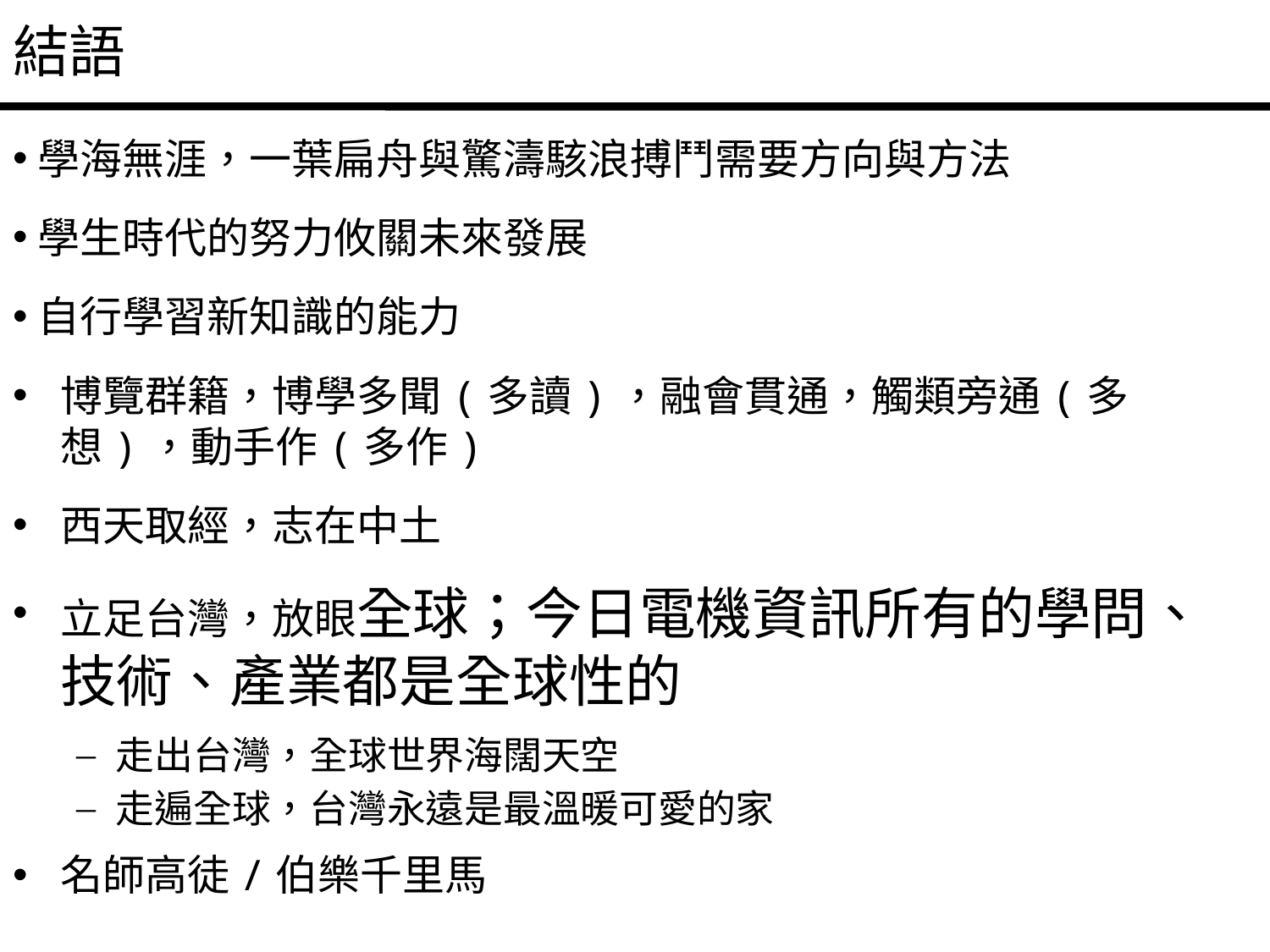

# 結語
學海無涯，一葉扁舟與驚濤駭浪搏鬥需要方向與方法
學生時代的努力攸關未來發展
自行學習新知識的能力
博覽群籍，博學多聞(多讀)，融會貫通，觸類旁通(多想)，動手作(多作)
西天取經，志在中土
立足台灣，放眼全球；今日電機資訊所有的學問、技術、產業都是全球性的
走出台灣，全球世界海闊天空
走遍全球，台灣永遠是最溫暖可愛的家
名師高徒/伯樂千里馬